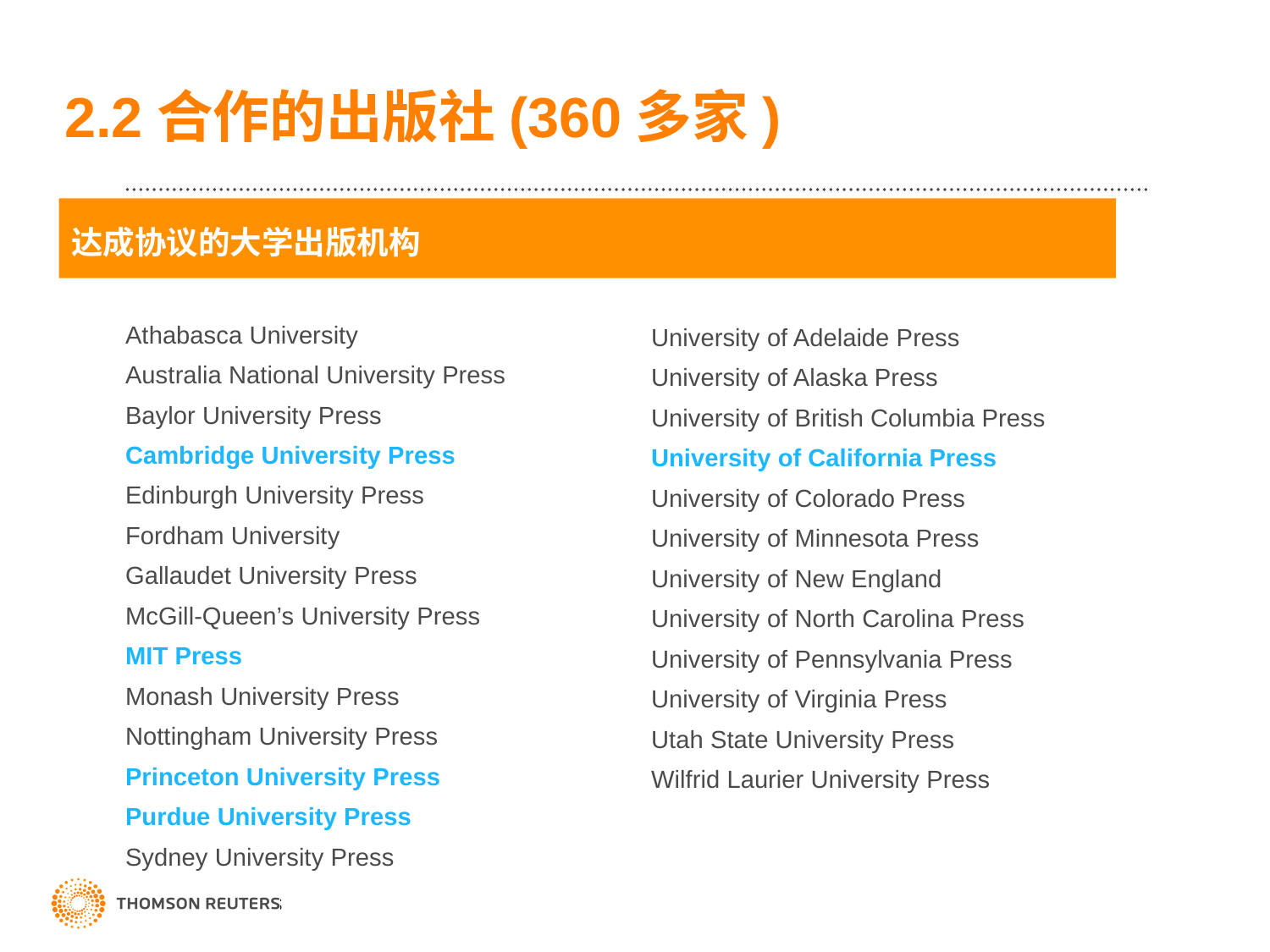

2.2合作的出版社(360多家)
达成协议的大学出版机构
Athabasca University
Australia National University Press
Baylor University Press
Cambridge University Press
Edinburgh University Press
Fordham University
Gallaudet University Press
McGill-Queen’s University Press
MIT Press
Monash University Press
Nottingham University Press
Princeton University Press
Purdue University Press
Sydney University Press

University of Adelaide Press
University of Alaska Press
University of British Columbia Press
University of California Press
University of Colorado Press
University of Minnesota Press
University of New England
University of North Carolina Press
University of Pennsylvania Press
University of Virginia Press
Utah State University Press
Wilfrid Laurier University Press